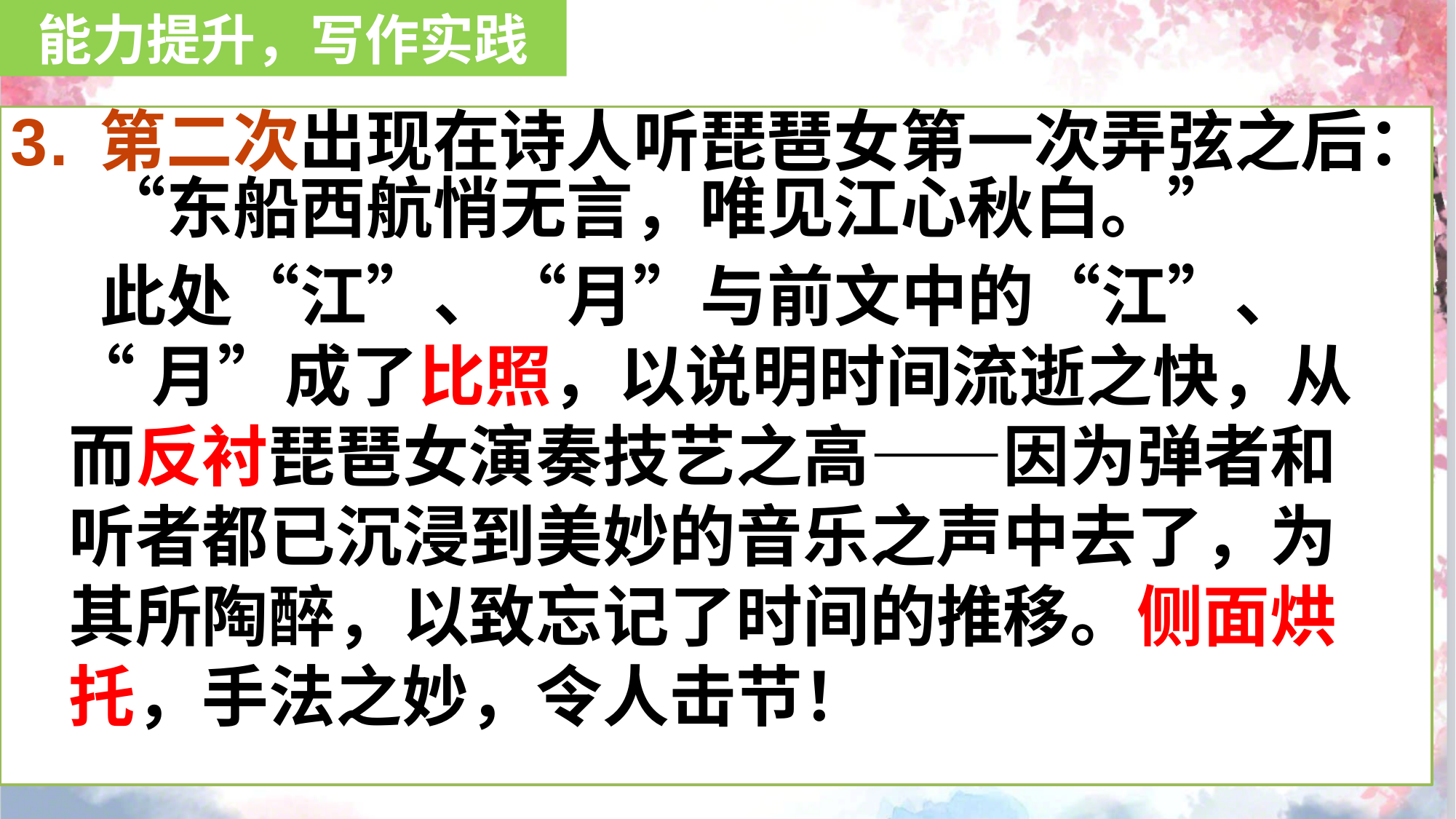

能力提升，写作实践
第二次出现在诗人听琵琶女第一次弄弦之后：“东船西航悄无言，唯见江心秋白。”

 此处“江”、“月”与前文中的“江”、
“月”成了比照，以说明时间流逝之快，从
而反衬琵琶女演奏技艺之高——因为弹者和
听者都已沉浸到美妙的音乐之声中去了，为
其所陶醉，以致忘记了时间的推移。侧面烘
托，手法之妙，令人击节！